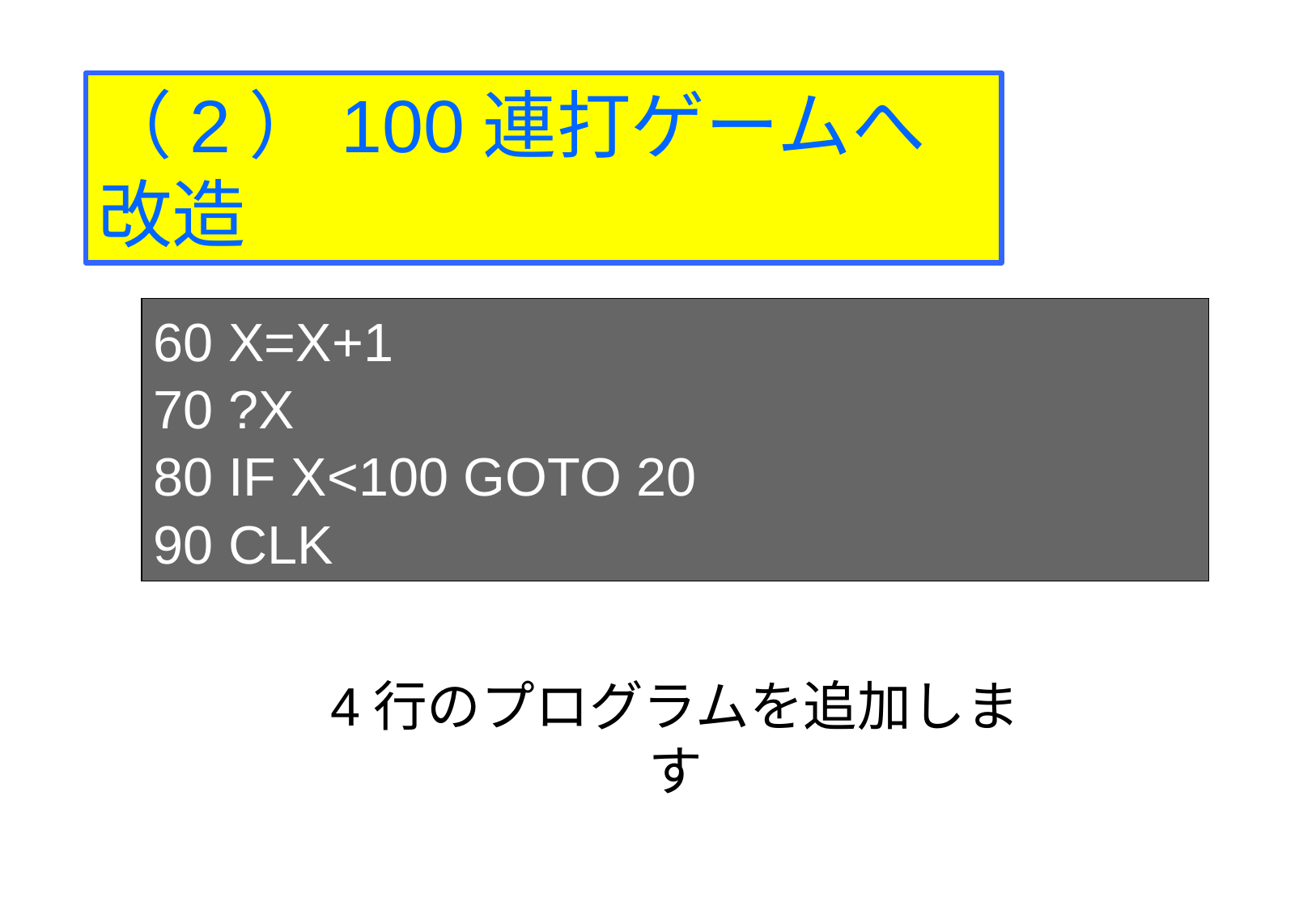

（2）100連打ゲームへ改造
60 X=X+1
70 ?X
80 IF X<100 GOTO 20
90 CLK
4行のプログラムを追加します